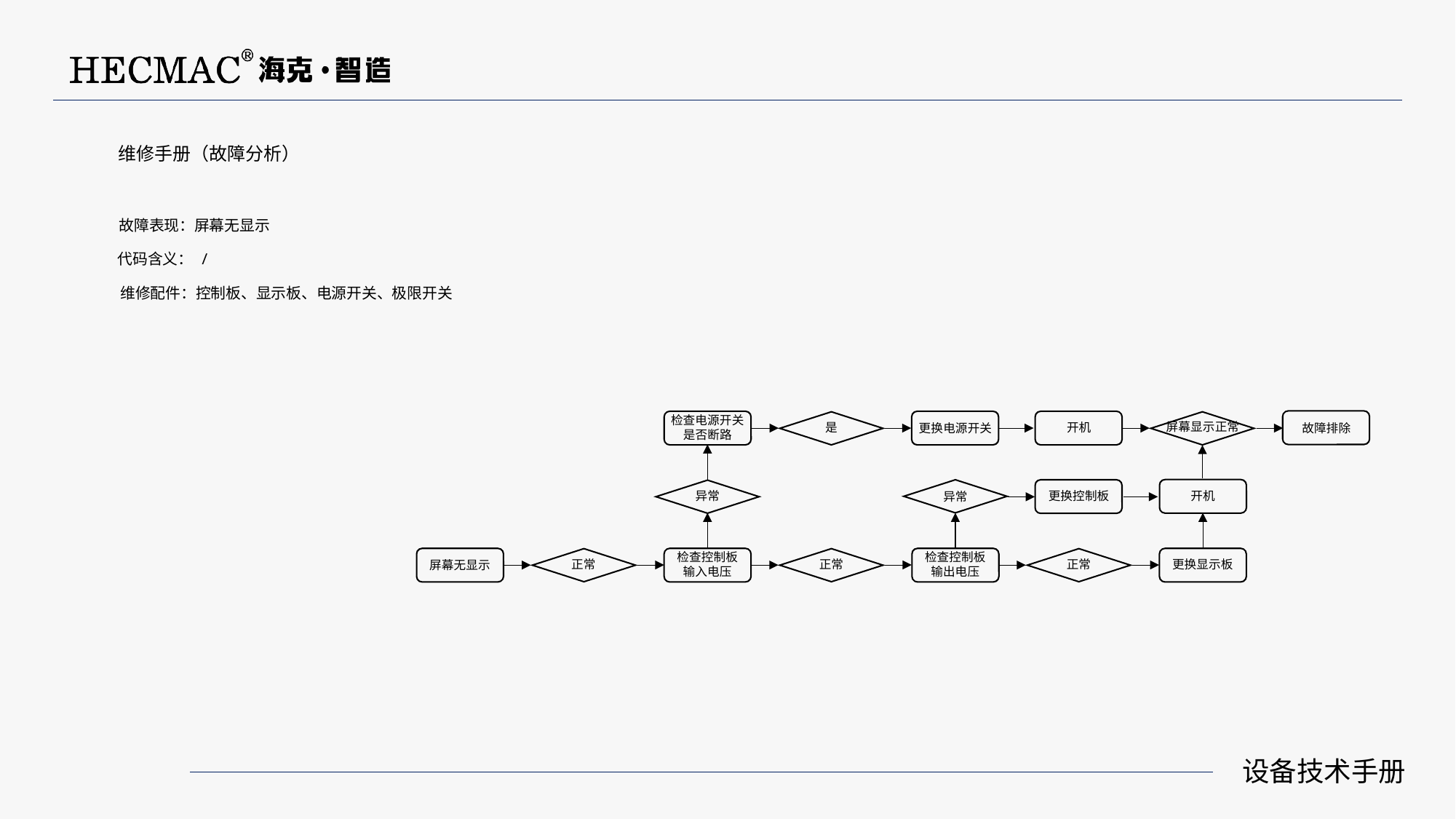

维修手册（故障分析）
故障表现：屏幕无显示
代码含义： /
维修配件：控制板、显示板、电源开关、极限开关
检查电源开关
是否断路

屏幕显示正常
开机
是
故障排除
更换电源开关

异常
更换控制板
开机
异常
检查控制板
输入电压
检查控制板
输出电压

正常
正常
正常
更换显示板
屏幕无显示